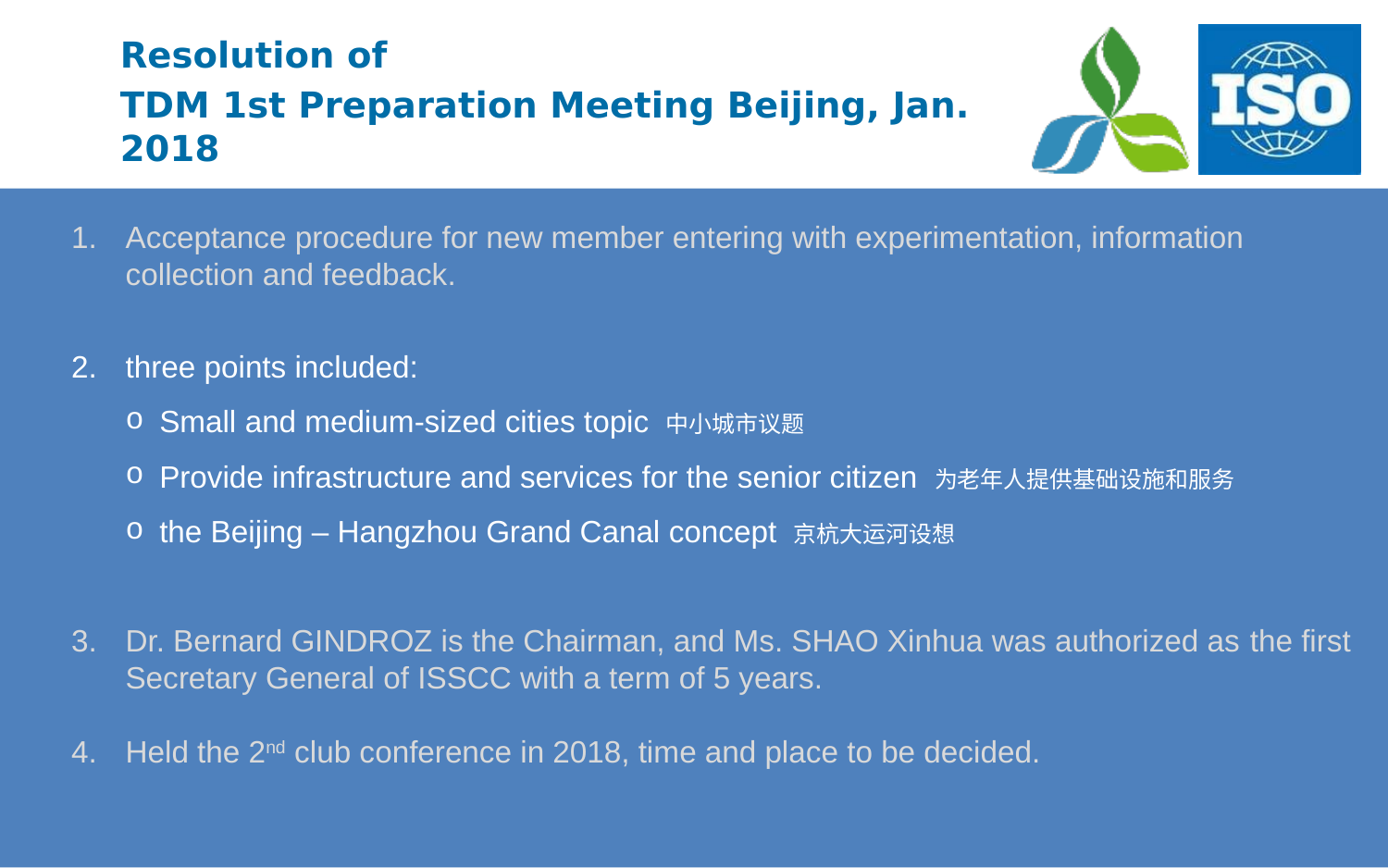

Resolution of
TDM 1st Preparation Meeting Beijing, Jan. 2018

Acceptance procedure for new member entering with experimentation, information collection and feedback.
three points included:
Small and medium-sized cities topic 中小城市议题
Provide infrastructure and services for the senior citizen 为老年人提供基础设施和服务
the Beijing – Hangzhou Grand Canal concept 京杭大运河设想
Dr. Bernard GINDROZ is the Chairman, and Ms. SHAO Xinhua was authorized as the first Secretary General of ISSCC with a term of 5 years.

Held the 2nd club conference in 2018, time and place to be decided.